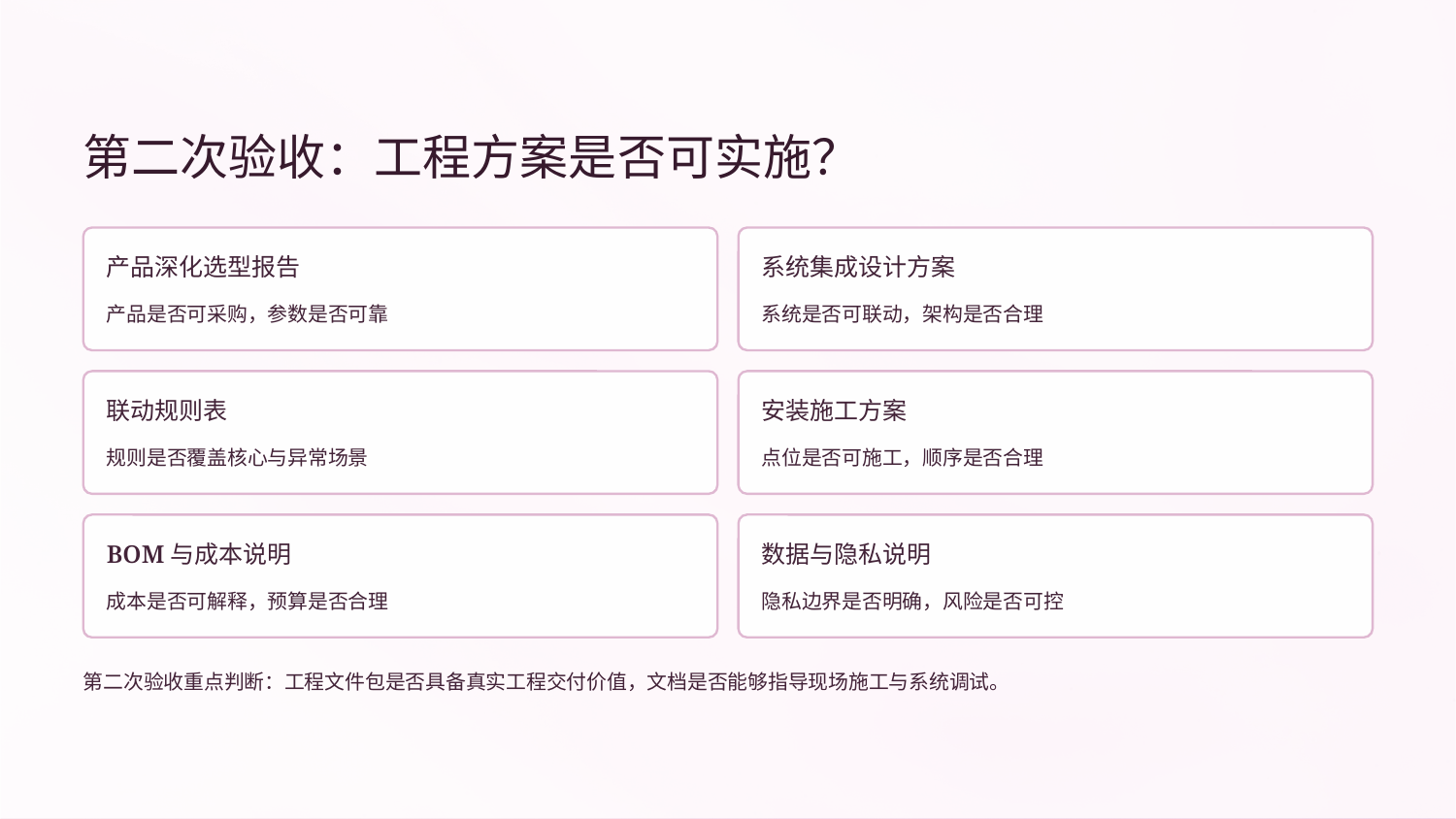

第二次验收：工程方案是否可实施？

产品深化选型报告
系统集成设计方案
产品是否可采购，参数是否可靠
系统是否可联动，架构是否合理

联动规则表
安装施工方案
规则是否覆盖核心与异常场景
点位是否可施工，顺序是否合理

BOM与成本说明
数据与隐私说明
成本是否可解释，预算是否合理
隐私边界是否明确，风险是否可控
第二次验收重点判断：工程文件包是否具备真实工程交付价值，文档是否能够指导现场施工与系统调试。